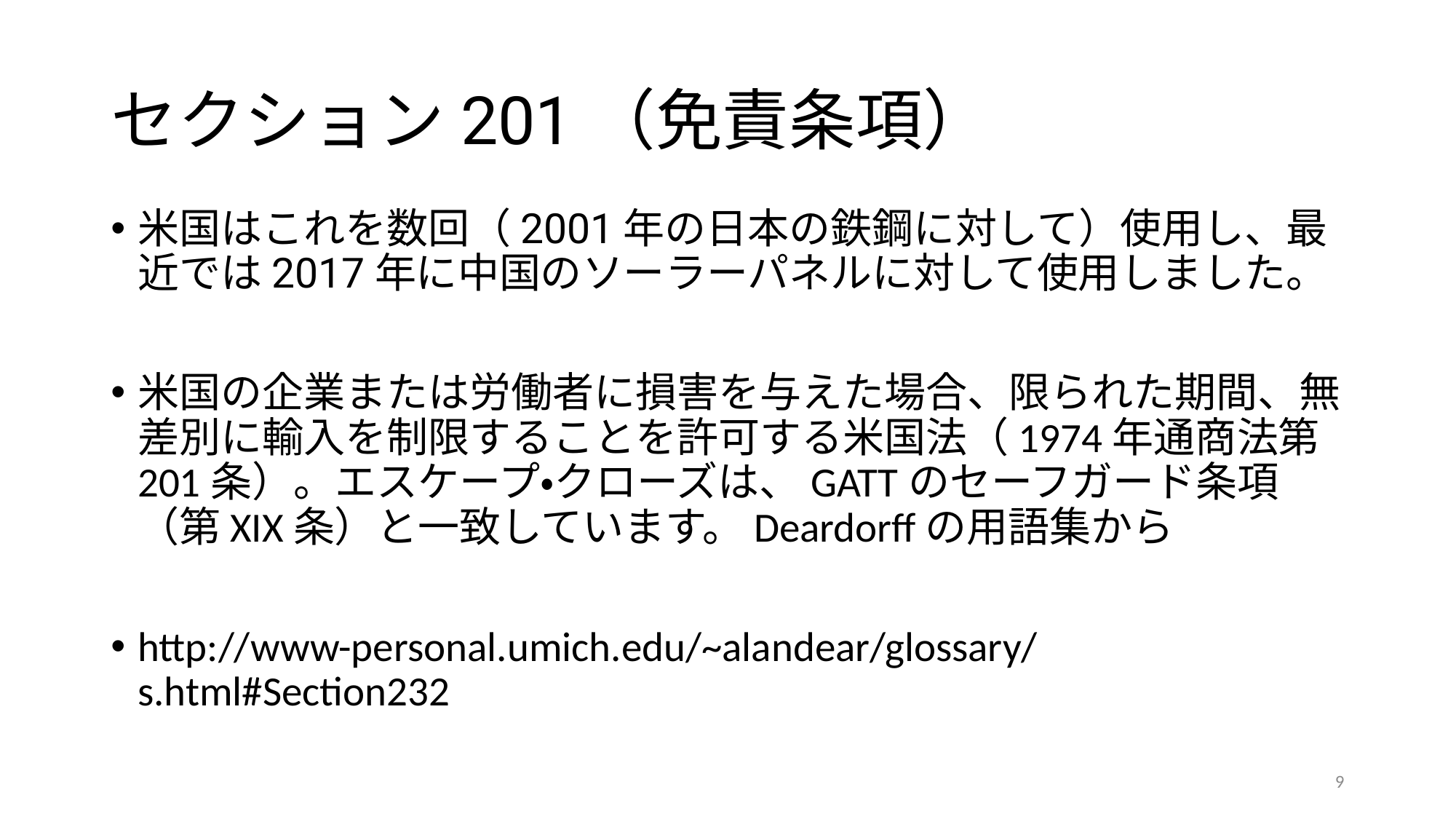

# セクション201（免責条項）
米国はこれを数回（2001年の日本の鉄鋼に対して）使用し、最近では2017年に中国のソーラーパネルに対して使用しました。

米国の企業または労働者に損害を与えた場合、限られた期間、無差別に輸入を制限することを許可する米国法（1974年通商法第201条）。エスケープ・クローズは、GATTのセーフガード条項（第XIX条）と一致しています。Deardorffの用語集から

http://www-personal.umich.edu/~alandear/glossary/s.html#Section232

9